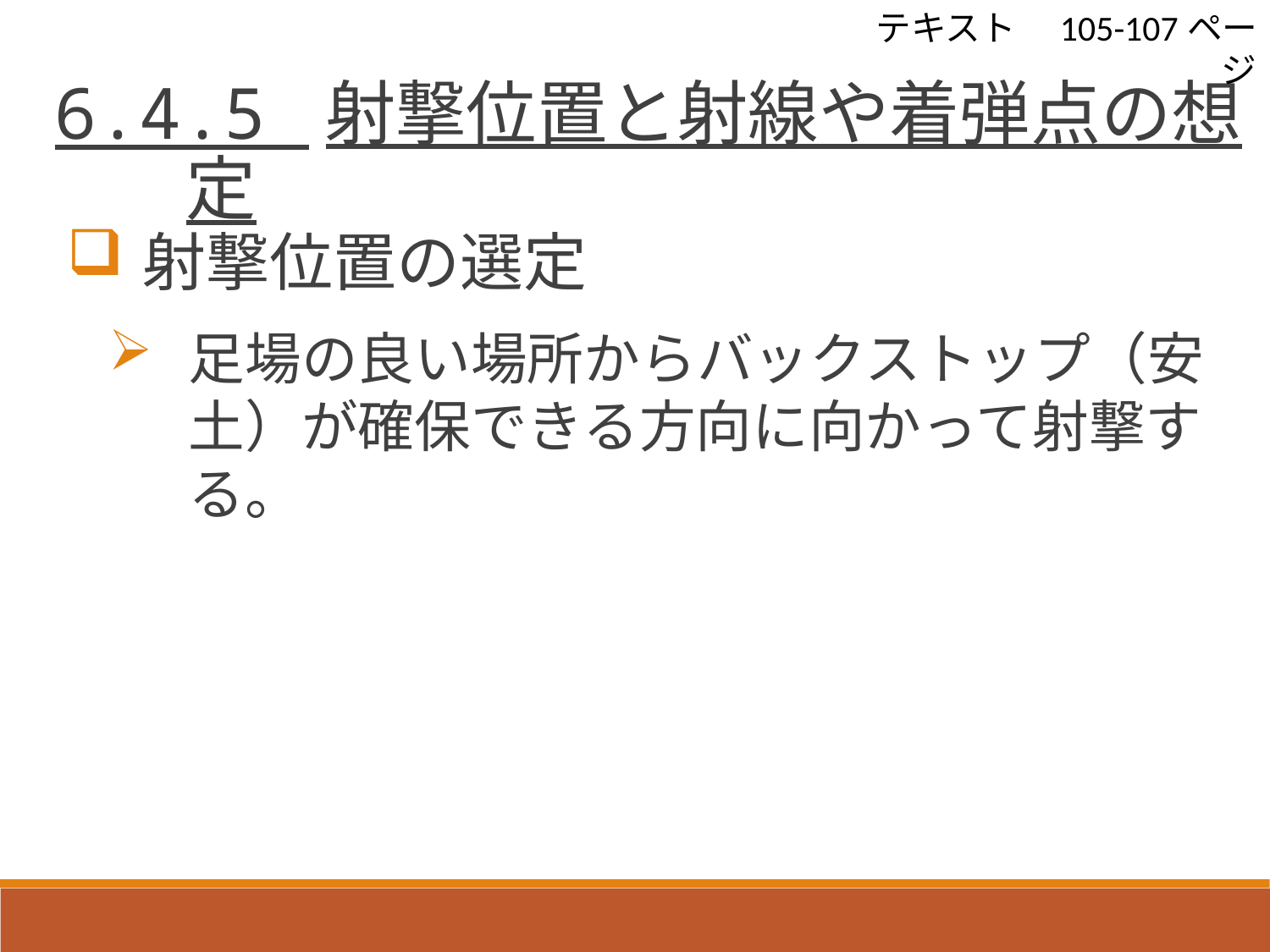

テキスト　105-107ページ
 6.4.5 射撃位置と射線や着弾点の想定
射撃位置の選定
足場の良い場所からバックストップ（安土）が確保できる方向に向かって射撃する。